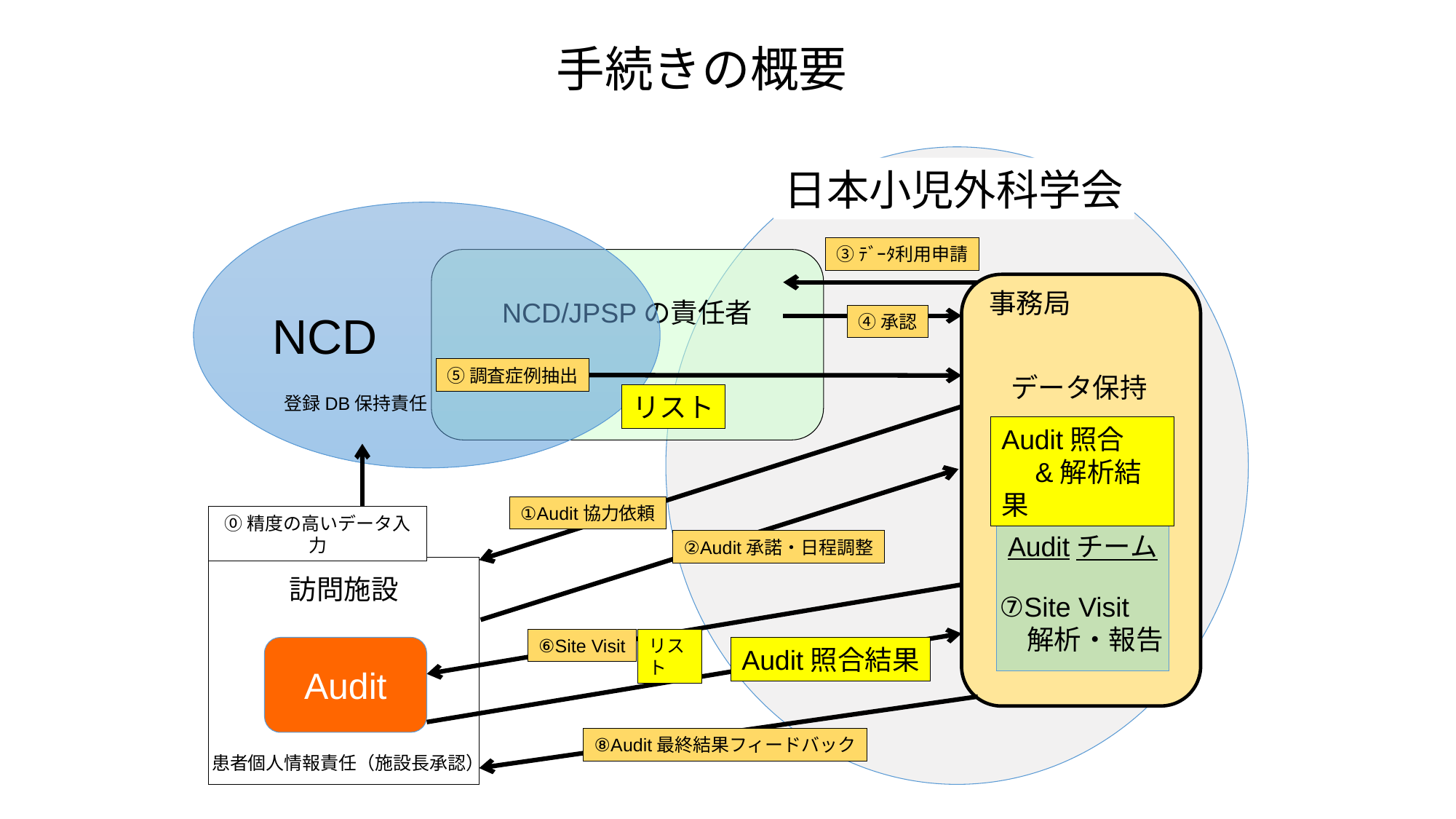

手続きの概要

日本小児外科学会
NCD
③ﾃﾞｰﾀ利用申請
NCD/JPSPの責任者

事務局
④承認
⑤調査症例抽出
データ保持
リスト
登録DB保持責任
Audit照合
　&解析結果
①Audit協力依頼
⓪精度の高いデータ入力
Auditチーム

⑦Site Visit
　解析・報告
②Audit承諾・日程調整
訪問施設

リスト
⑥Site Visit
Audit
Audit照合結果
⑧Audit最終結果フィードバック
患者個人情報責任（施設長承認）